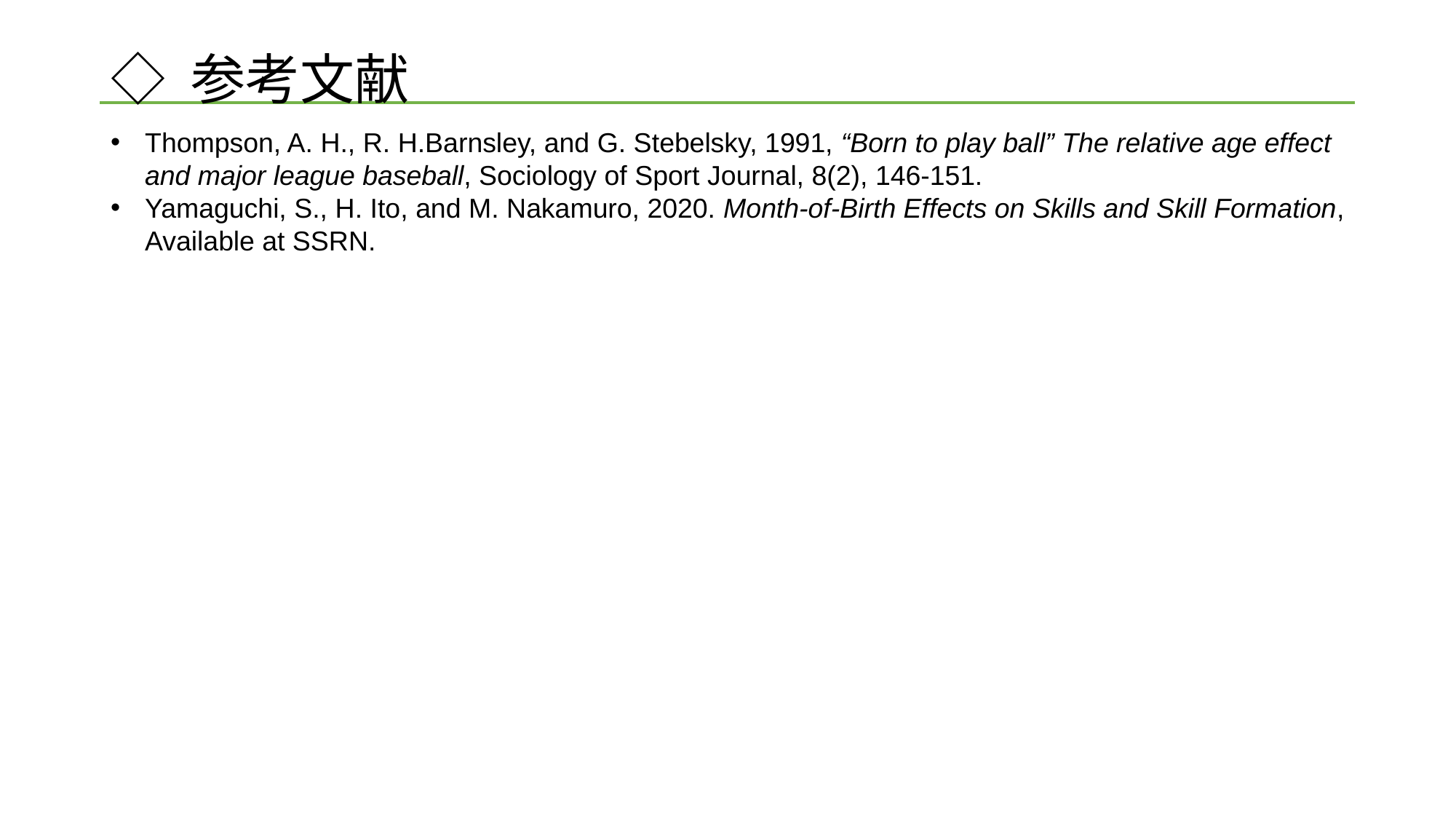

# ◇ 参考文献
Thompson, A. H., R. H.Barnsley, and G. Stebelsky, 1991, “Born to play ball” The relative age effect and major league baseball, Sociology of Sport Journal, 8(2), 146-151.
Yamaguchi, S., H. Ito, and M. Nakamuro, 2020. Month-of-Birth Effects on Skills and Skill Formation, Available at SSRN.